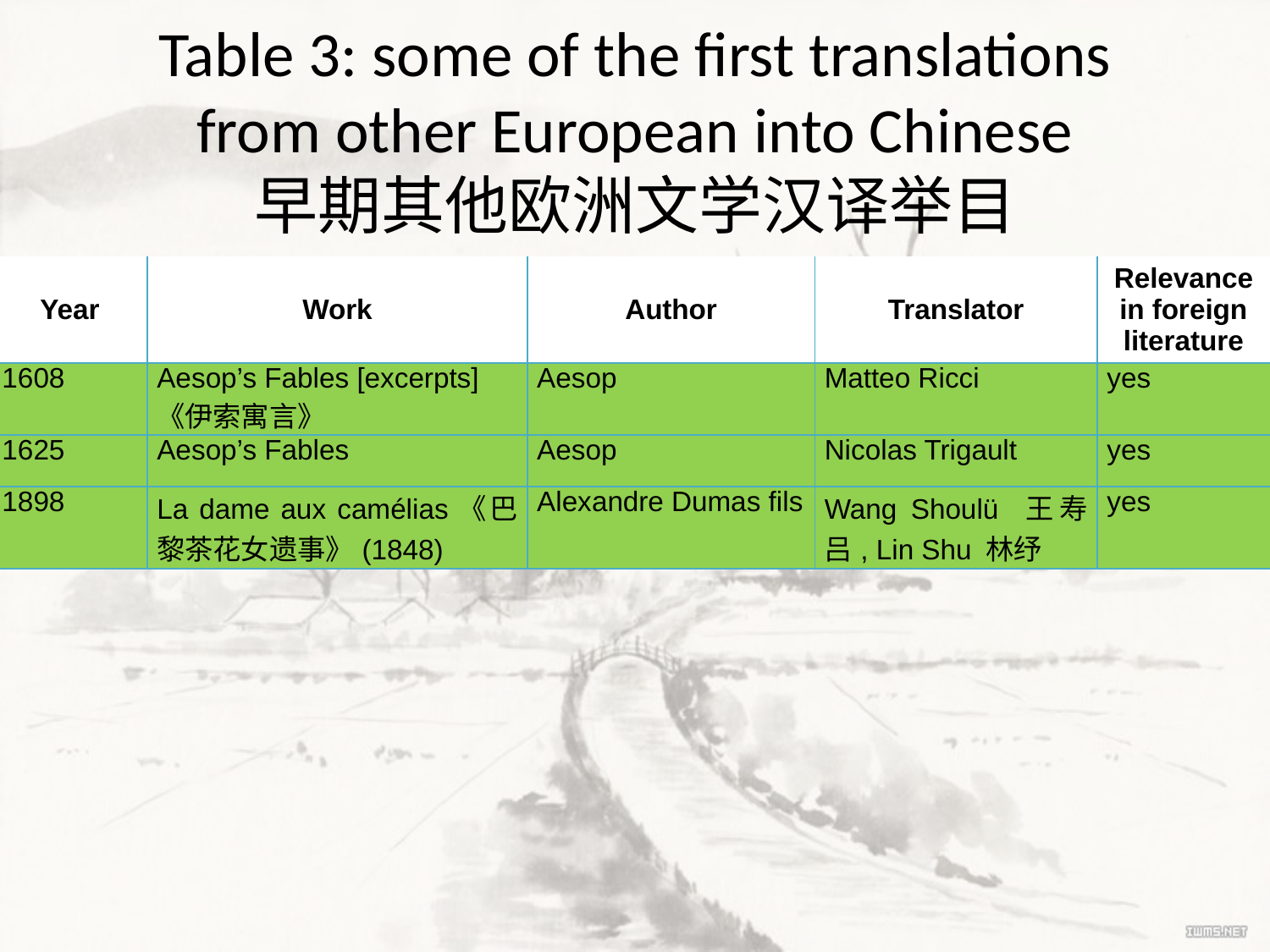

# Table 3: some of the first translations from other European into Chinese 早期其他欧洲文学汉译举目
| Year | Work | Author | Translator | Relevance in foreign literature |
| --- | --- | --- | --- | --- |
| 1608 | Aesop’s Fables [excerpts] 《伊索寓言》 | Aesop | Matteo Ricci | yes |
| 1625 | Aesop’s Fables | Aesop | Nicolas Trigault | yes |
| 1898 | La dame aux camélias《巴黎茶花女遗事》(1848) | Alexandre Dumas fils | Wang Shoulü 王寿吕, Lin Shu 林纾 | yes |